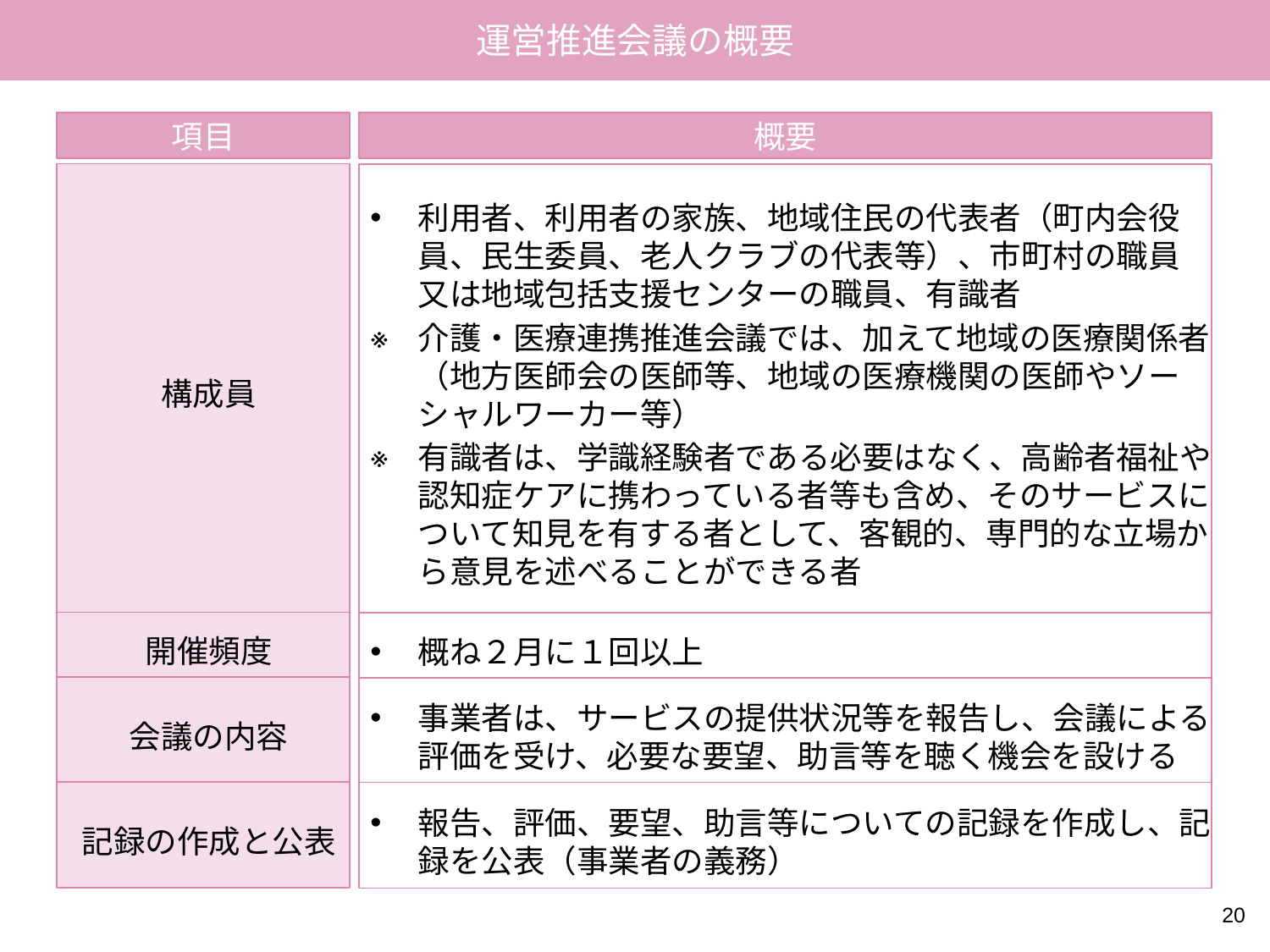

推奨
運営推進会議の概要
項目
概要
構成員
利用者、利用者の家族、地域住民の代表者（町内会役員、民生委員、老人クラブの代表等）、市町村の職員又は地域包括支援センターの職員、有識者
介護・医療連携推進会議では、加えて地域の医療関係者（地方医師会の医師等、地域の医療機関の医師やソーシャルワーカー等）
有識者は、学識経験者である必要はなく、高齢者福祉や認知症ケアに携わっている者等も含め、そのサービスについて知見を有する者として、客観的、専門的な立場から意見を述べることができる者
開催頻度
概ね２月に１回以上
会議の内容
事業者は、サービスの提供状況等を報告し、会議による評価を受け、必要な要望、助言等を聴く機会を設ける
記録の作成と公表
報告、評価、要望、助言等についての記録を作成し、記録を公表（事業者の義務）
20